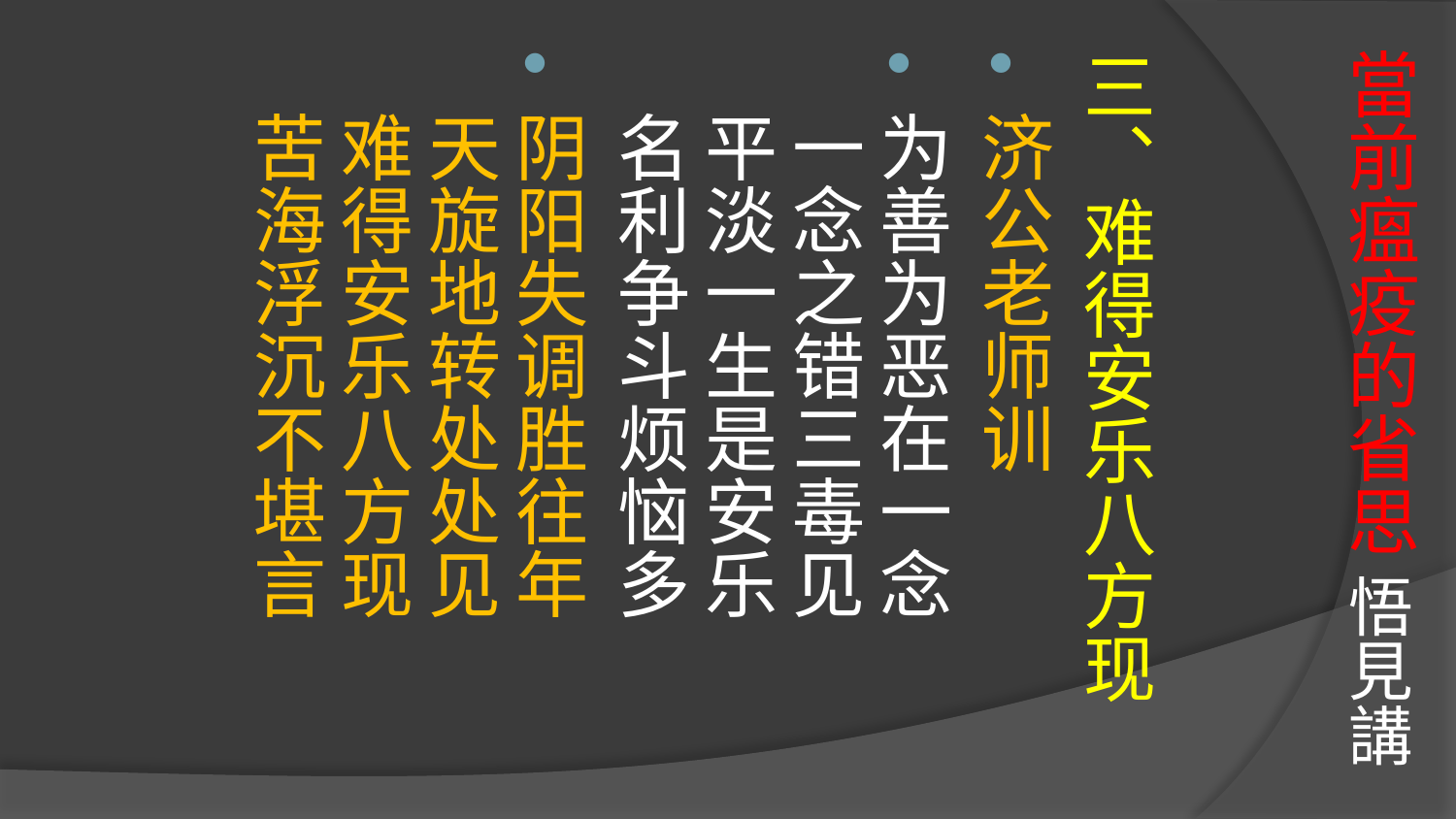

# 當前瘟疫的省思 悟見講
三、难得安乐八方现
济公老师训
为善为恶在一念
一念之错三毒见
平淡一生是安乐
名利争斗烦恼多
阴阳失调胜往年
天旋地转处处见
难得安乐八方现
苦海浮沉不堪言